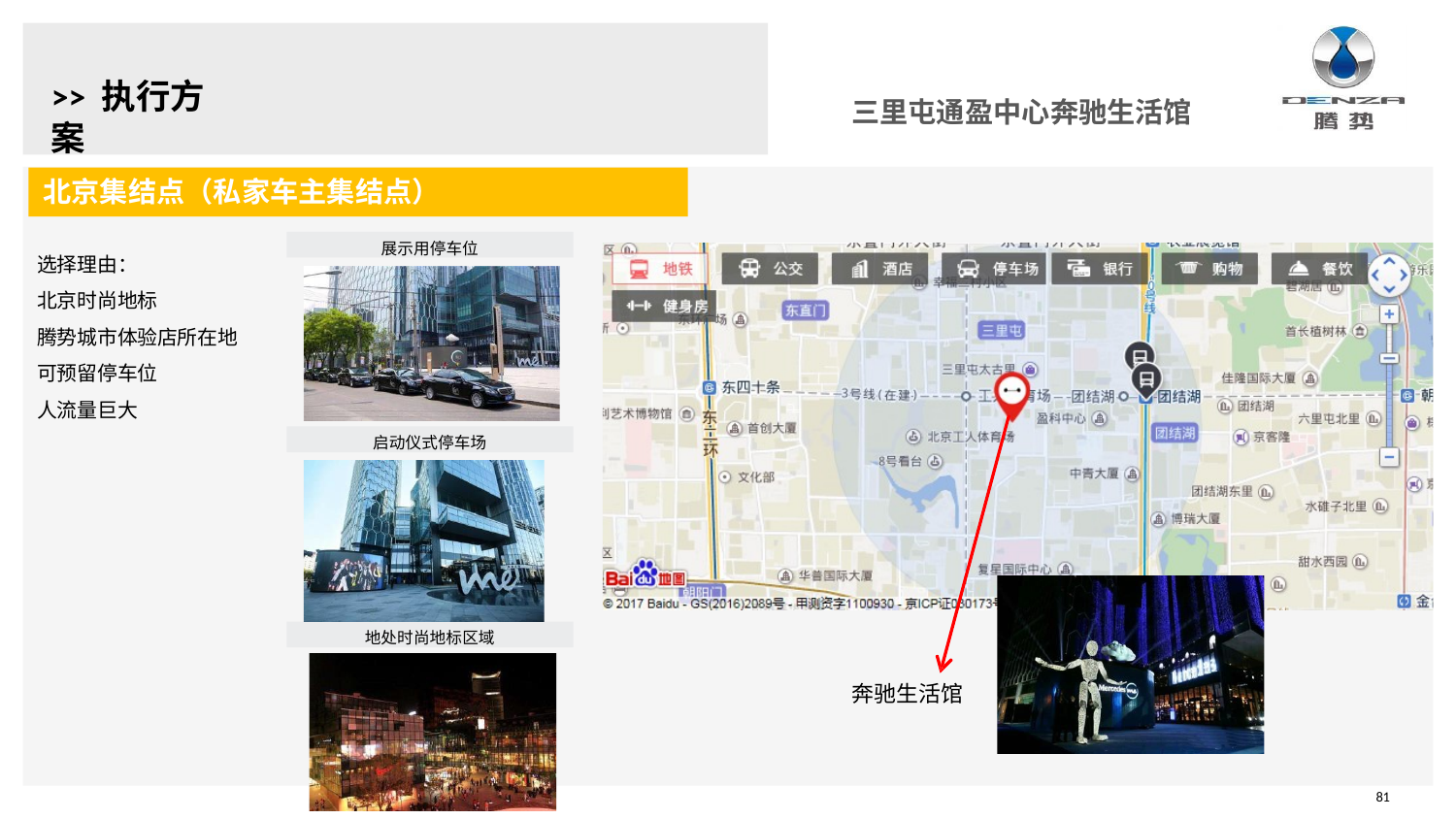

# >> 执行方案
三里屯通盈中心奔驰生活馆

北京集结点（私家车主集结点）
展示用停车位
选择理由：  北京时尚地标
腾势城市体验店所在地 可预留停车位
人流量巨大

启动仪式停车场

地处时尚地标区域

奔驰生活馆
81